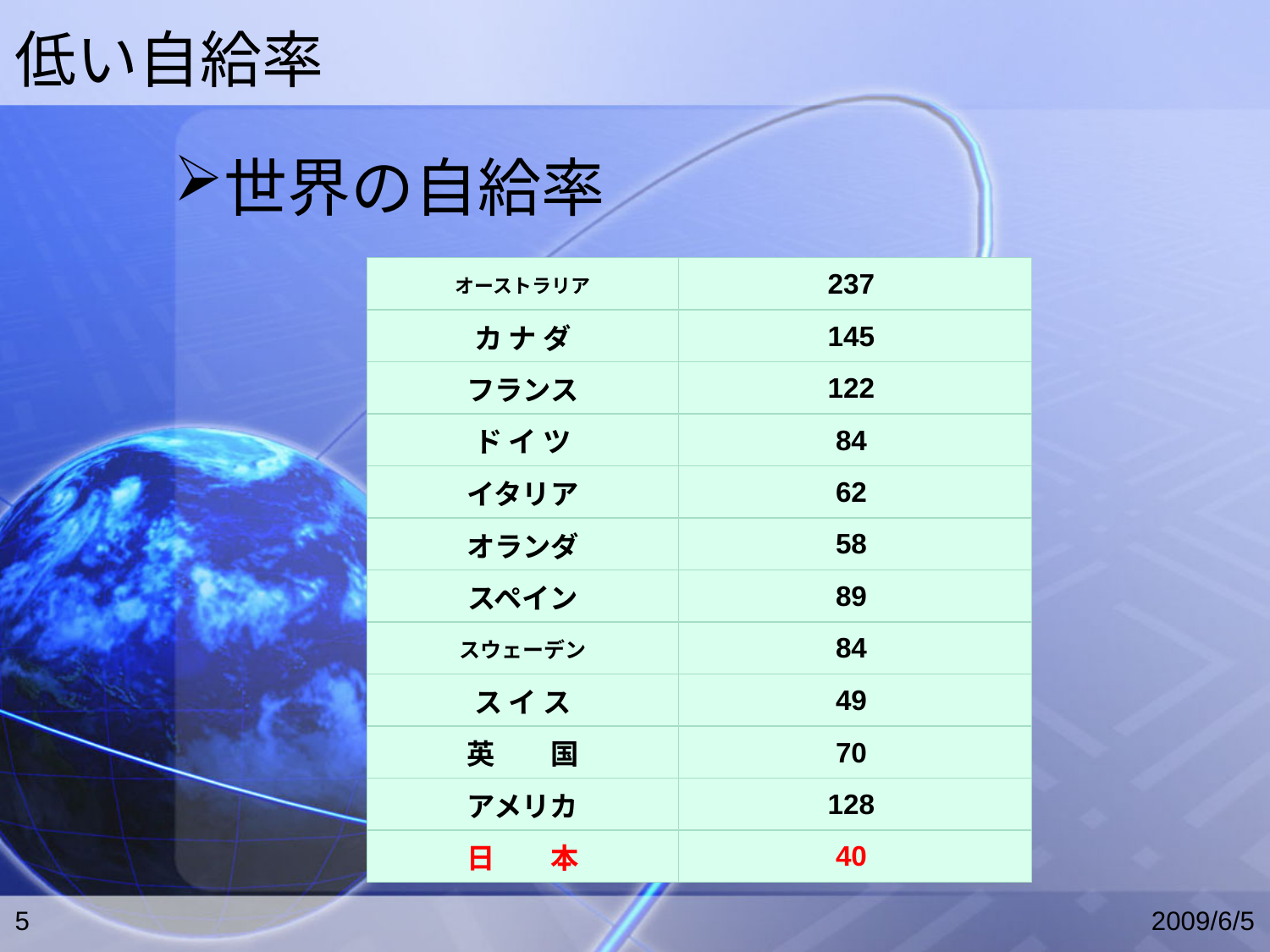

# 低い自給率

世界の自給率
| オーストラリア | 237 |
| --- | --- |
| カ ナ ダ | 145 |
| フランス | 122 |
| ド イ ツ | 84 |
| イタリア | 62 |
| オランダ | 58 |
| スペイン | 89 |
| スウェーデン | 84 |
| ス イ ス | 49 |
| 英　　国 | 70 |
| アメリカ | 128 |
| 日　　本 | 40 |
5
2009/6/5